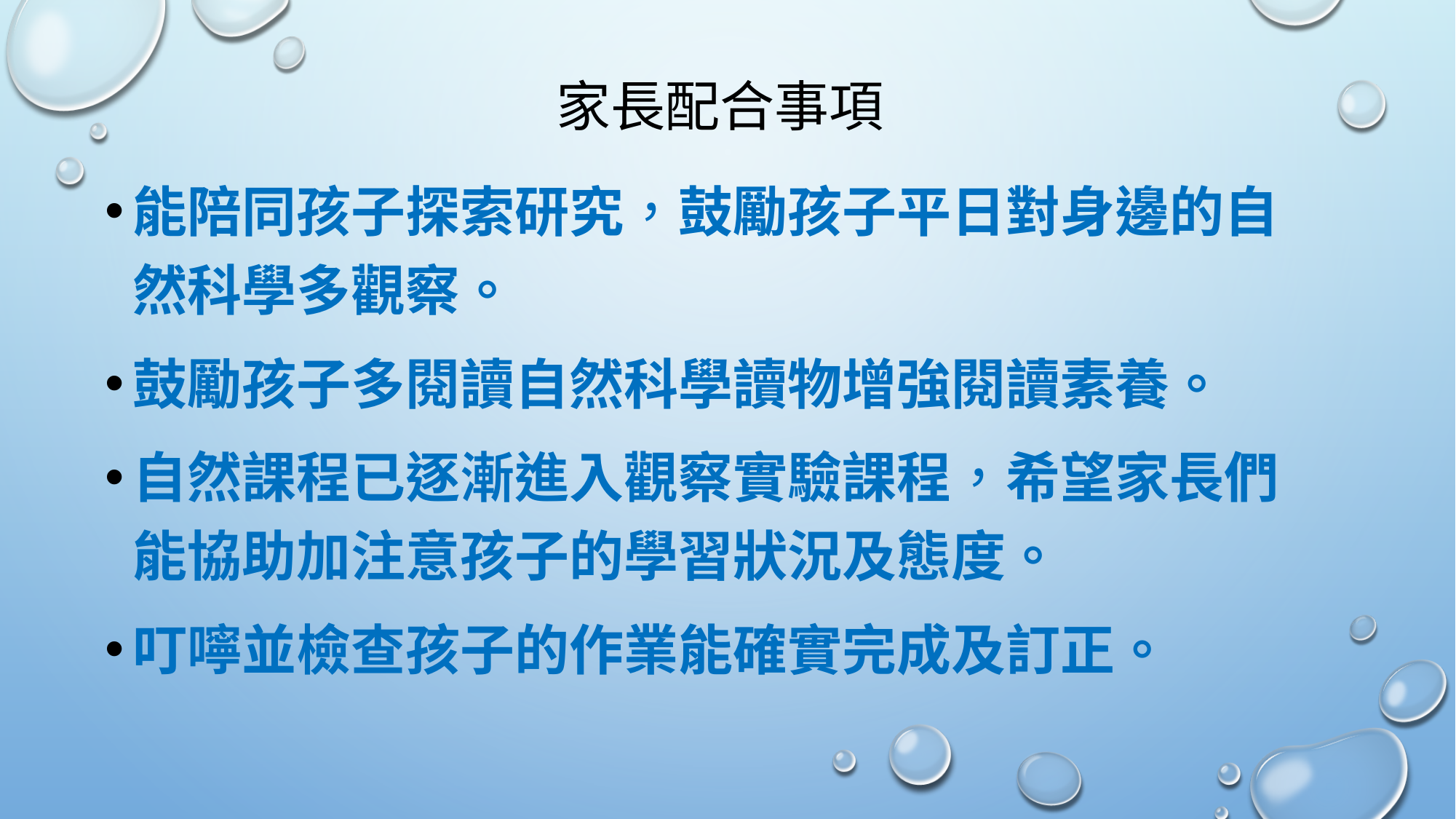

# 家長配合事項
能陪同孩子探索研究，鼓勵孩子平日對身邊的自然科學多觀察。
鼓勵孩子多閱讀自然科學讀物增強閱讀素養。
自然課程已逐漸進入觀察實驗課程，希望家長們能協助加注意孩子的學習狀況及態度。
叮嚀並檢查孩子的作業能確實完成及訂正。